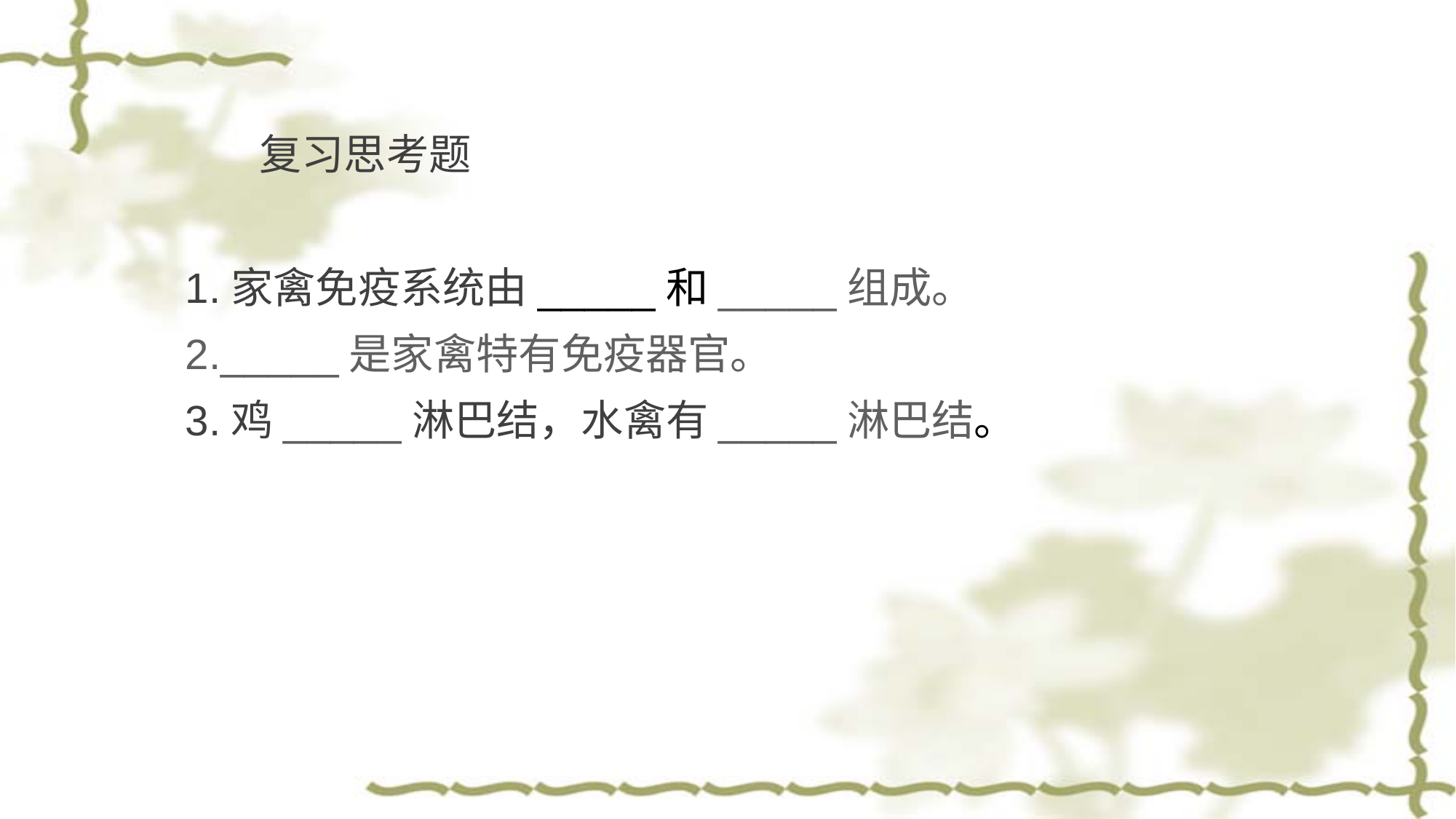

复习思考题

1.家禽免疫系统由_____和_____组成。
2._____是家禽特有免疫器官。
3.鸡_____淋巴结，水禽有_____淋巴结。